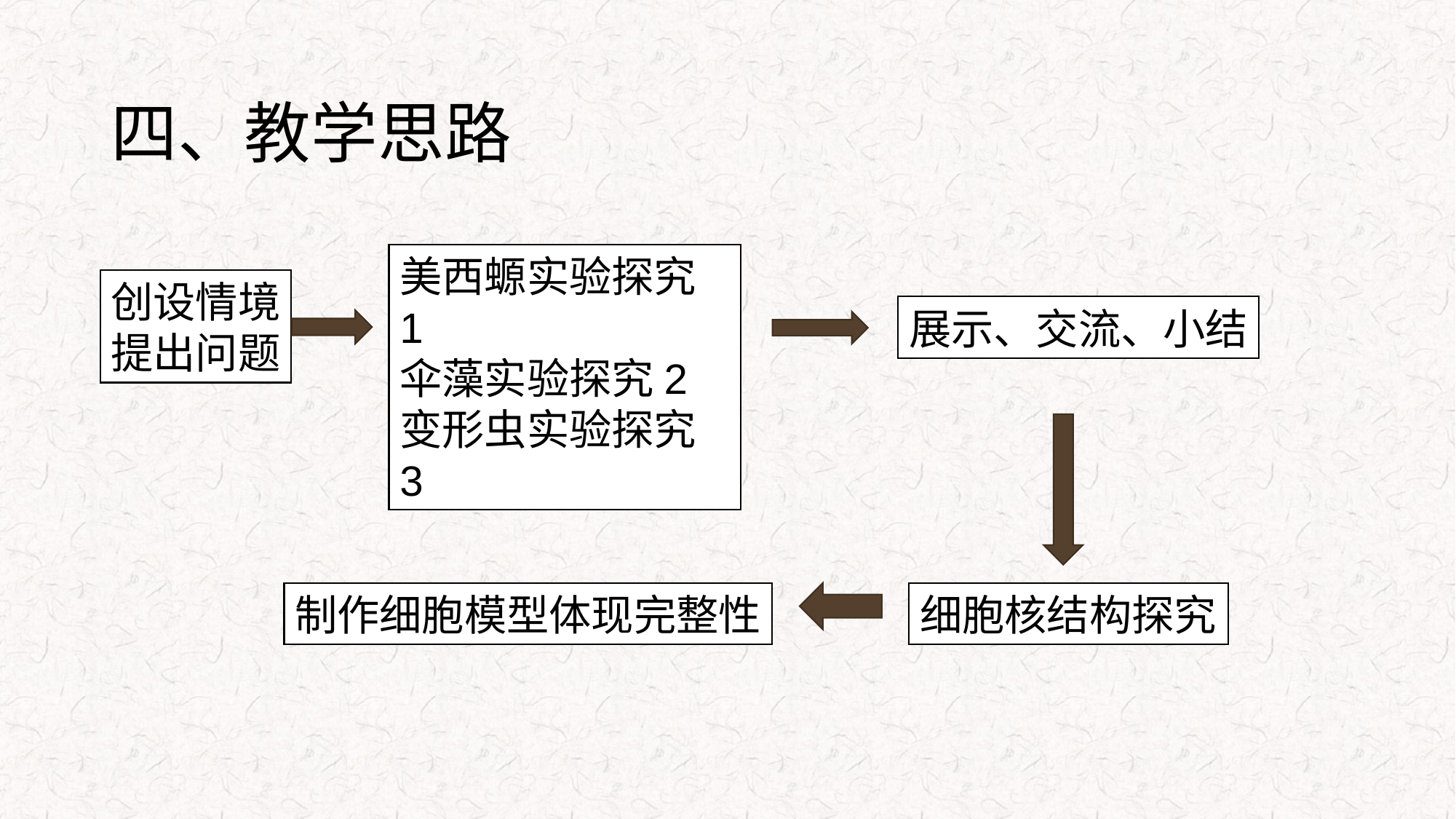

# 四、教学思路

美西螈实验探究1
伞藻实验探究2
变形虫实验探究3
创设情境
提出问题
展示、交流、小结

制作细胞模型体现完整性

细胞核结构探究